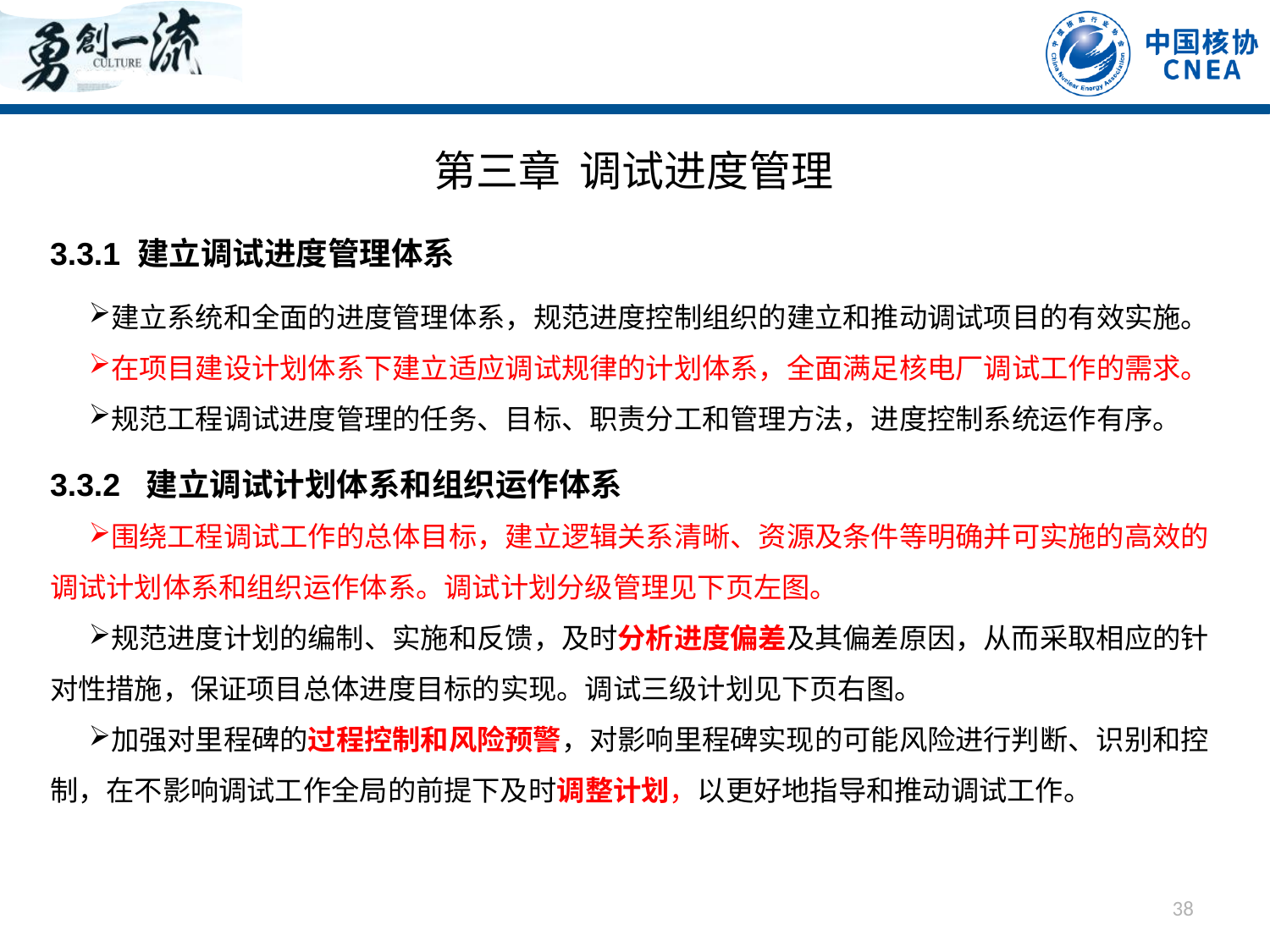

第三章  调试进度管理
3.3.1 建立调试进度管理体系
建立系统和全面的进度管理体系，规范进度控制组织的建立和推动调试项目的有效实施。
在项目建设计划体系下建立适应调试规律的计划体系，全面满足核电厂调试工作的需求。
规范工程调试进度管理的任务、目标、职责分工和管理方法，进度控制系统运作有序。
3.3.2  建立调试计划体系和组织运作体系
围绕工程调试工作的总体目标，建立逻辑关系清晰、资源及条件等明确并可实施的高效的调试计划体系和组织运作体系。调试计划分级管理见下页左图。
规范进度计划的编制、实施和反馈，及时分析进度偏差及其偏差原因，从而采取相应的针对性措施，保证项目总体进度目标的实现。调试三级计划见下页右图。
加强对里程碑的过程控制和风险预警，对影响里程碑实现的可能风险进行判断、识别和控制，在不影响调试工作全局的前提下及时调整计划，以更好地指导和推动调试工作。
38